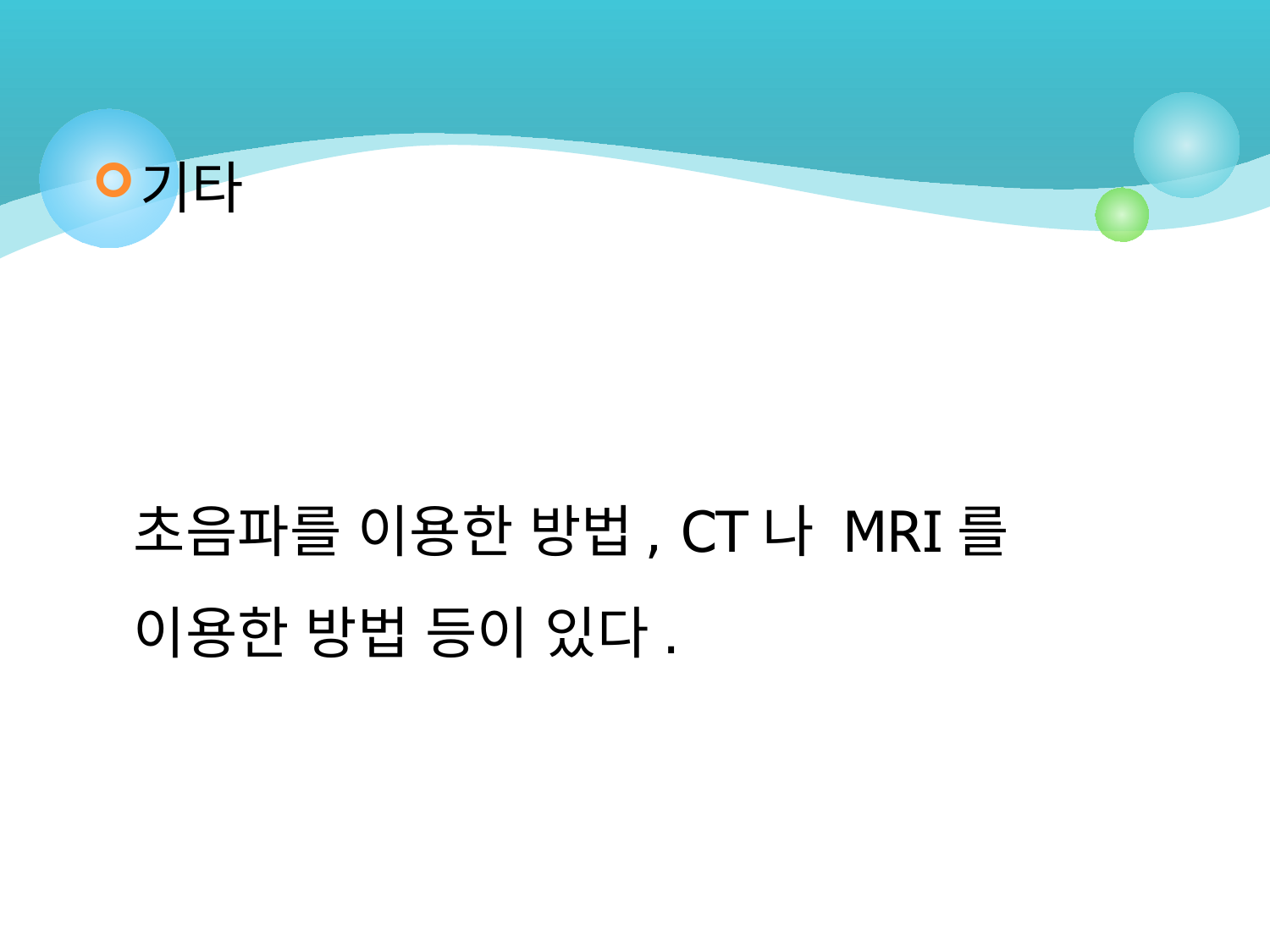

기타
초음파를 이용한 방법, CT나 MRI를 이용한 방법 등이 있다.